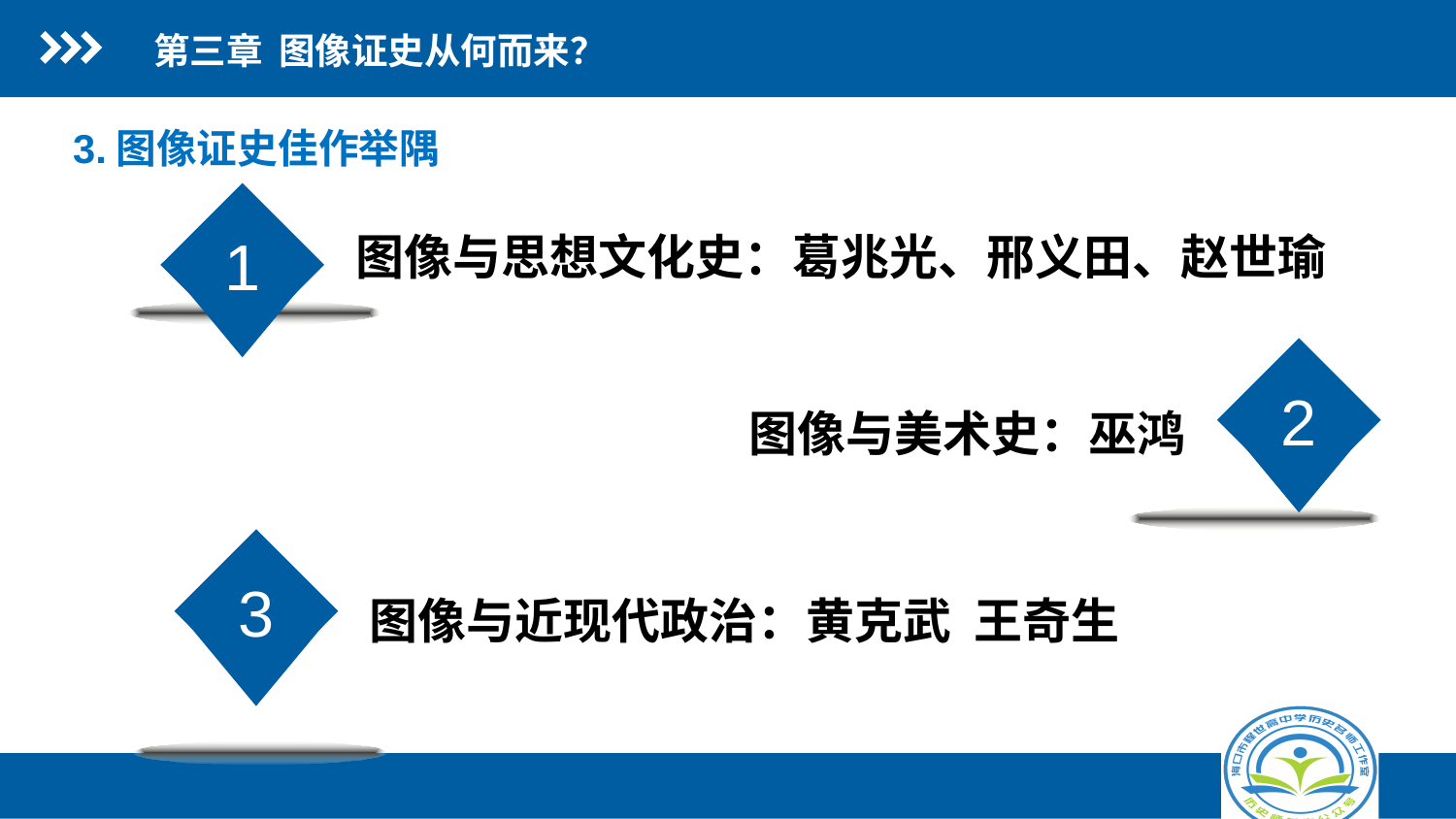

第三章  图像证史从何而来？
3.图像证史佳作举隅
1

图像与思想文化史：葛兆光、邢义田、赵世瑜

2

      图像与美术史：巫鸿

3

图像与近现代政治：黄克武  王奇生